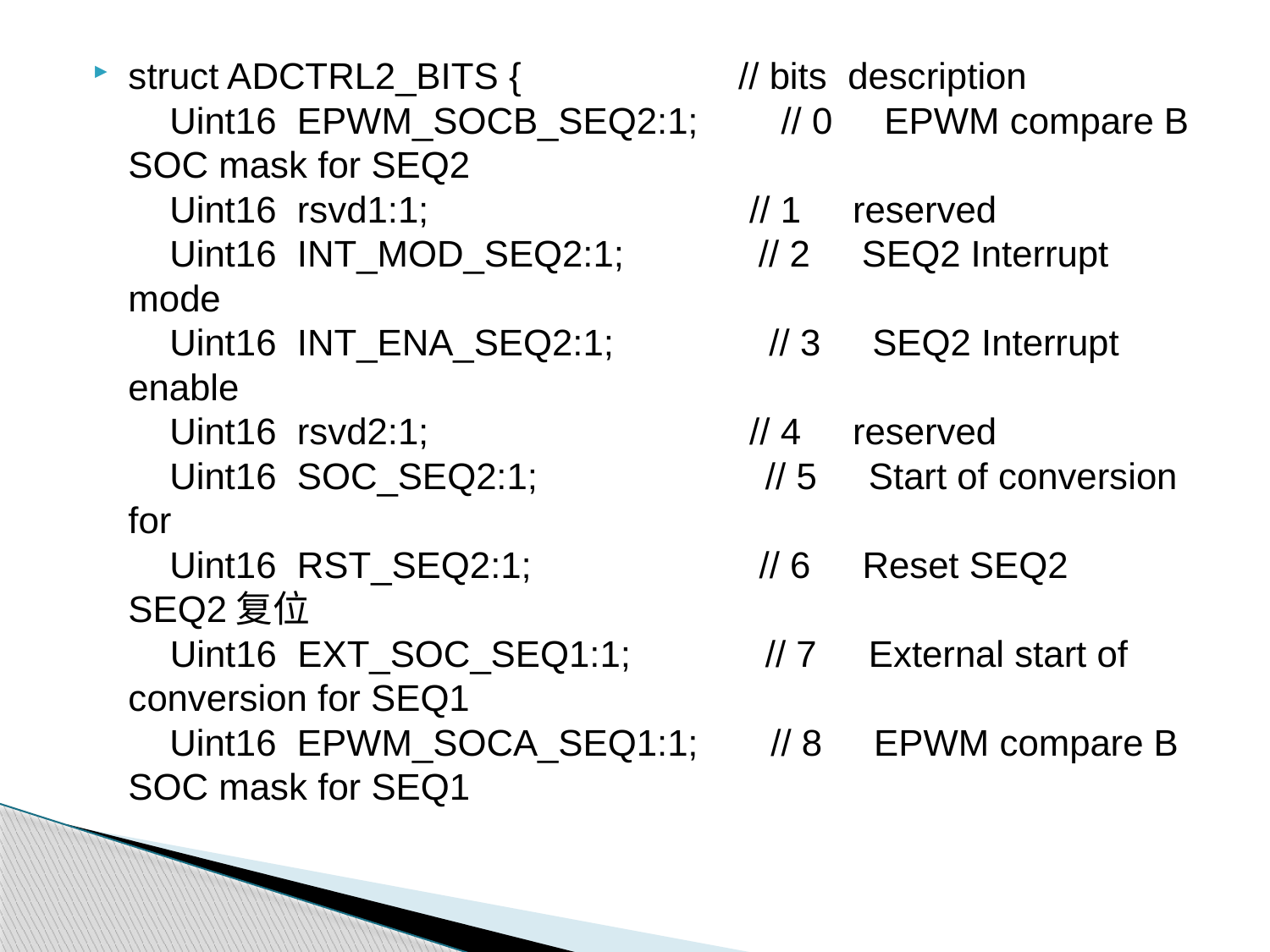

struct ADCTRL2_BITS {                     // bits  description
    Uint16  EPWM_SOCB_SEQ2:1;        // 0     EPWM compare B SOC mask for SEQ2 
    Uint16  rsvd1:1;                               // 1     reserved
    Uint16  INT_MOD_SEQ2:1;             // 2     SEQ2 Interrupt mode              
    Uint16  INT_ENA_SEQ2:1;               // 3     SEQ2 Interrupt enable 
    Uint16  rsvd2:1;                               // 4     reserved
    Uint16  SOC_SEQ2:1;                      // 5     Start of conversion for
    Uint16  RST_SEQ2:1;                      // 6     Reset SEQ2     SEQ2复位
    Uint16  EXT_SOC_SEQ1:1;             // 7     External start of conversion for SEQ1       
    Uint16  EPWM_SOCA_SEQ1:1;       // 8     EPWM compare B SOC mask for SEQ1